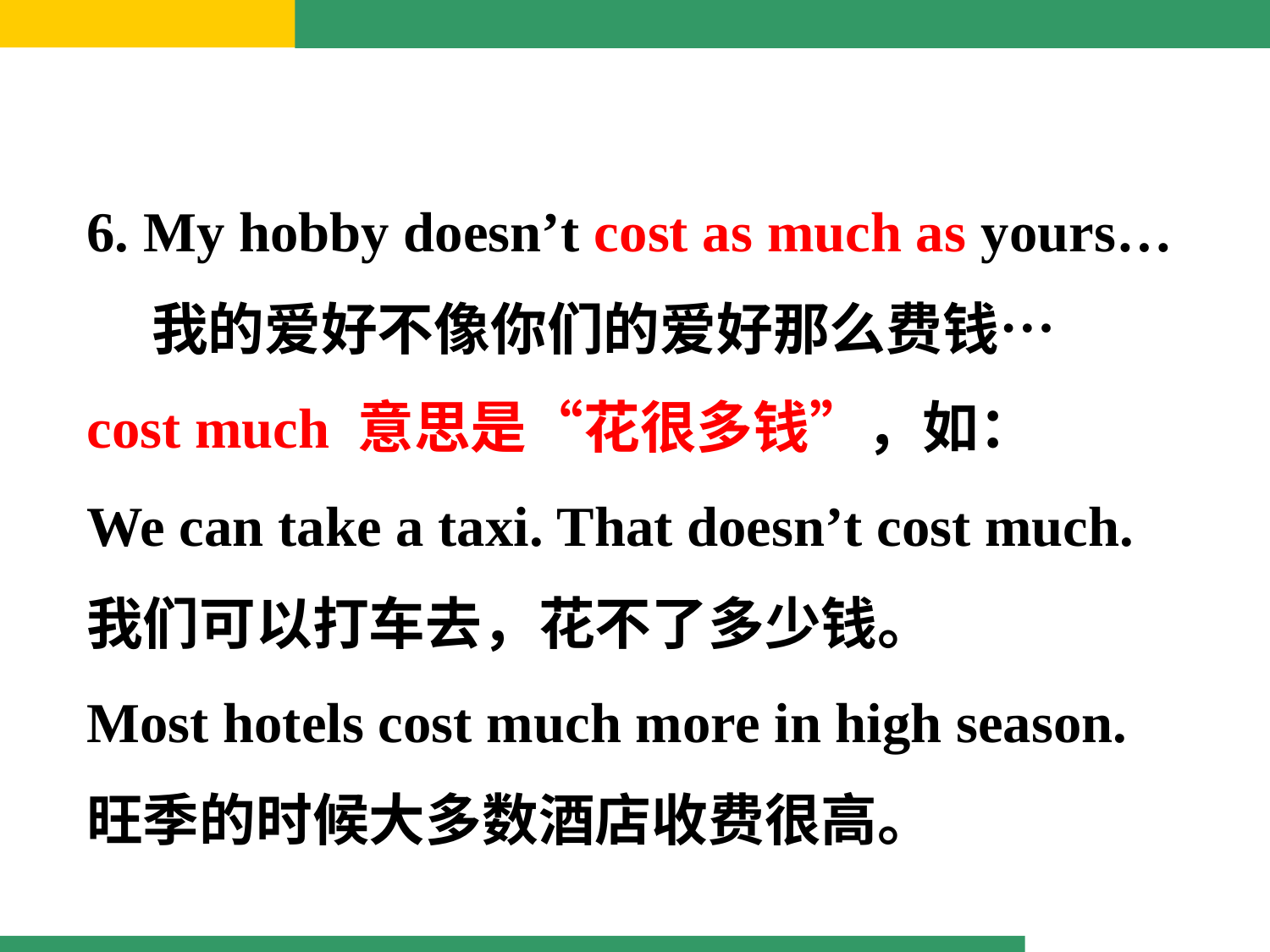

6. My hobby doesn’t cost as much as yours…
    我的爱好不像你们的爱好那么费钱…
cost much 意思是“花很多钱”，如：
We can take a taxi. That doesn’t cost much.
我们可以打车去，花不了多少钱。
Most hotels cost much more in high season.
旺季的时候大多数酒店收费很高。